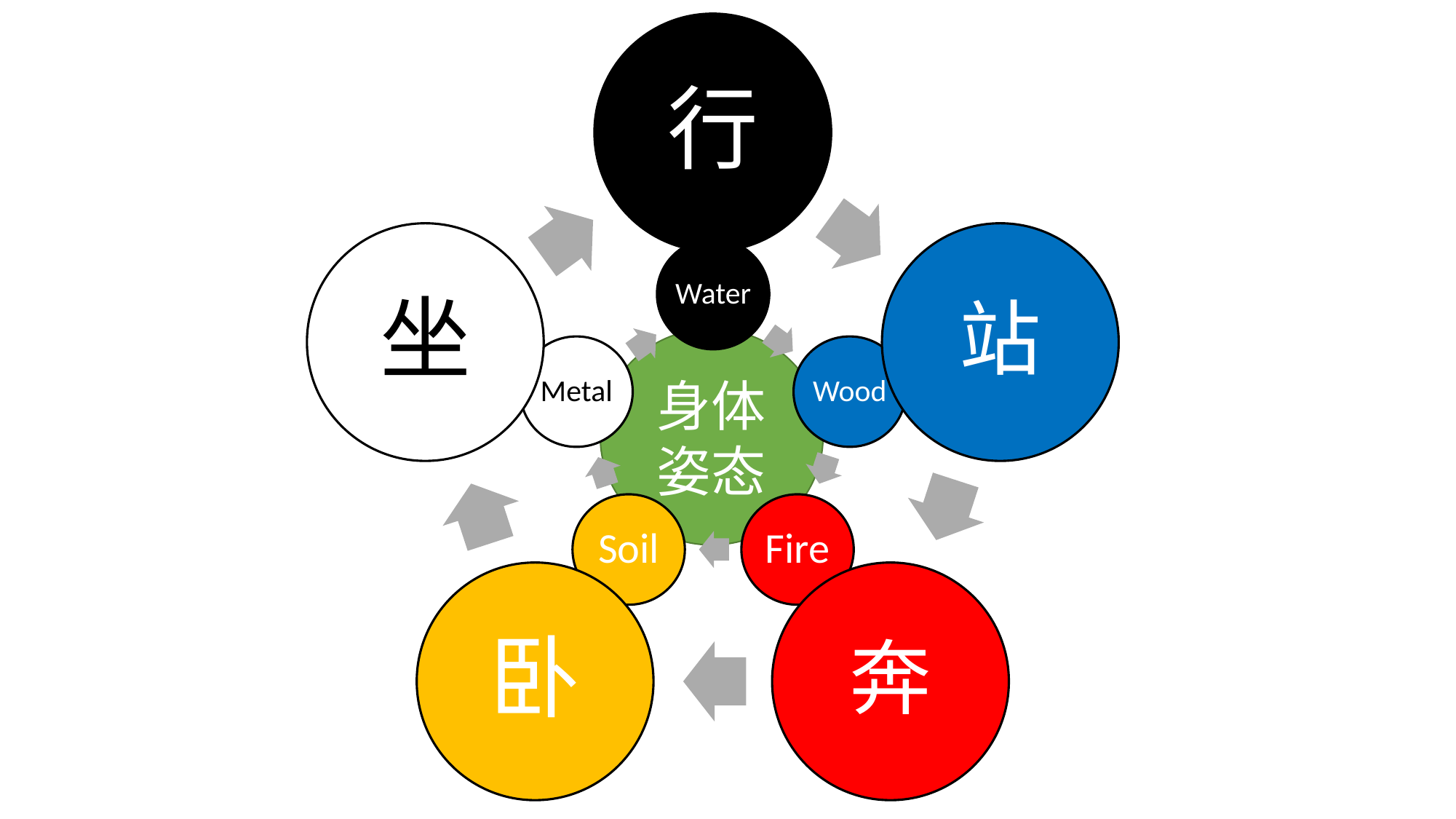

行

坐
站

卧
奔

Water

Metal
Wood

Soil
Fire

身体姿态